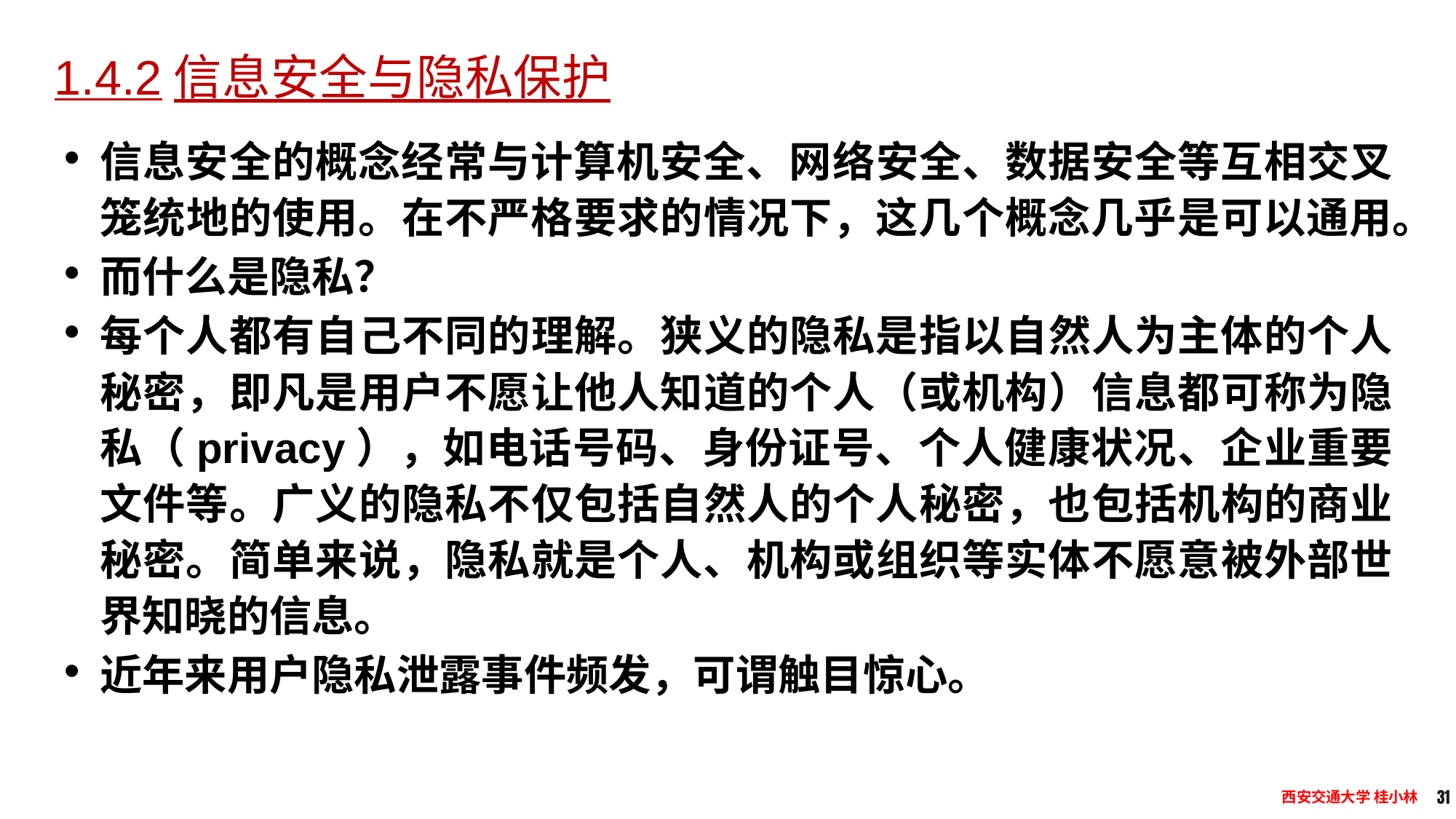

# 1.4.2信息安全与隐私保护
信息安全的概念经常与计算机安全、网络安全、数据安全等互相交叉笼统地的使用。在不严格要求的情况下，这几个概念几乎是可以通用。
而什么是隐私？
每个人都有自己不同的理解。狭义的隐私是指以自然人为主体的个人秘密，即凡是用户不愿让他人知道的个人（或机构）信息都可称为隐私（privacy），如电话号码、身份证号、个人健康状况、企业重要文件等。广义的隐私不仅包括自然人的个人秘密，也包括机构的商业秘密。简单来说，隐私就是个人、机构或组织等实体不愿意被外部世界知晓的信息。
近年来用户隐私泄露事件频发，可谓触目惊心。